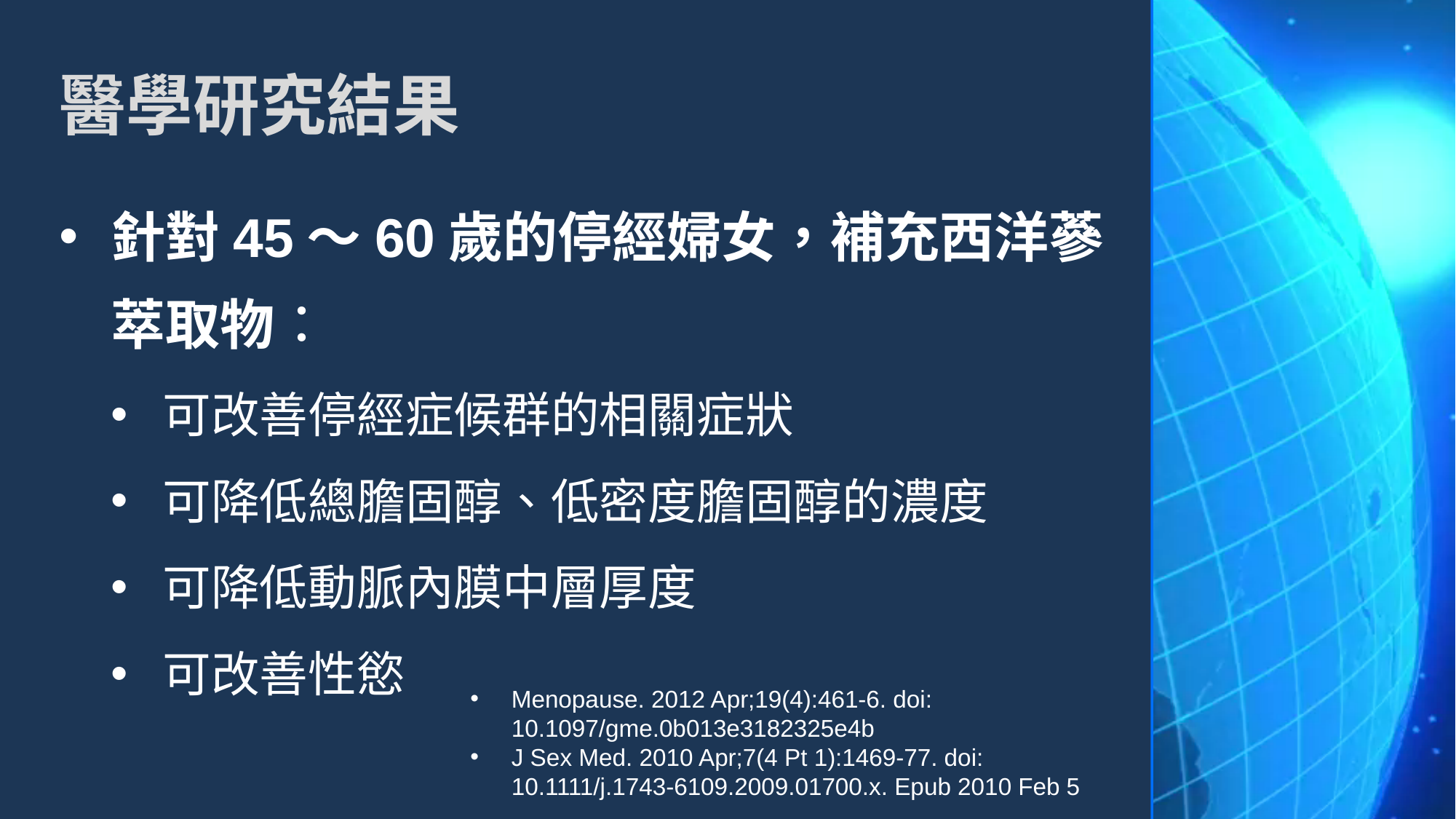

# 醫學研究結果
針對45～60歲的停經婦女，補充西洋蔘萃取物：
可改善停經症候群的相關症狀
可降低總膽固醇、低密度膽固醇的濃度
可降低動脈內膜中層厚度
可改善性慾
Menopause. 2012 Apr;19(4):461-6. doi: 10.1097/gme.0b013e3182325e4b
J Sex Med. 2010 Apr;7(4 Pt 1):1469-77. doi: 10.1111/j.1743-6109.2009.01700.x. Epub 2010 Feb 5